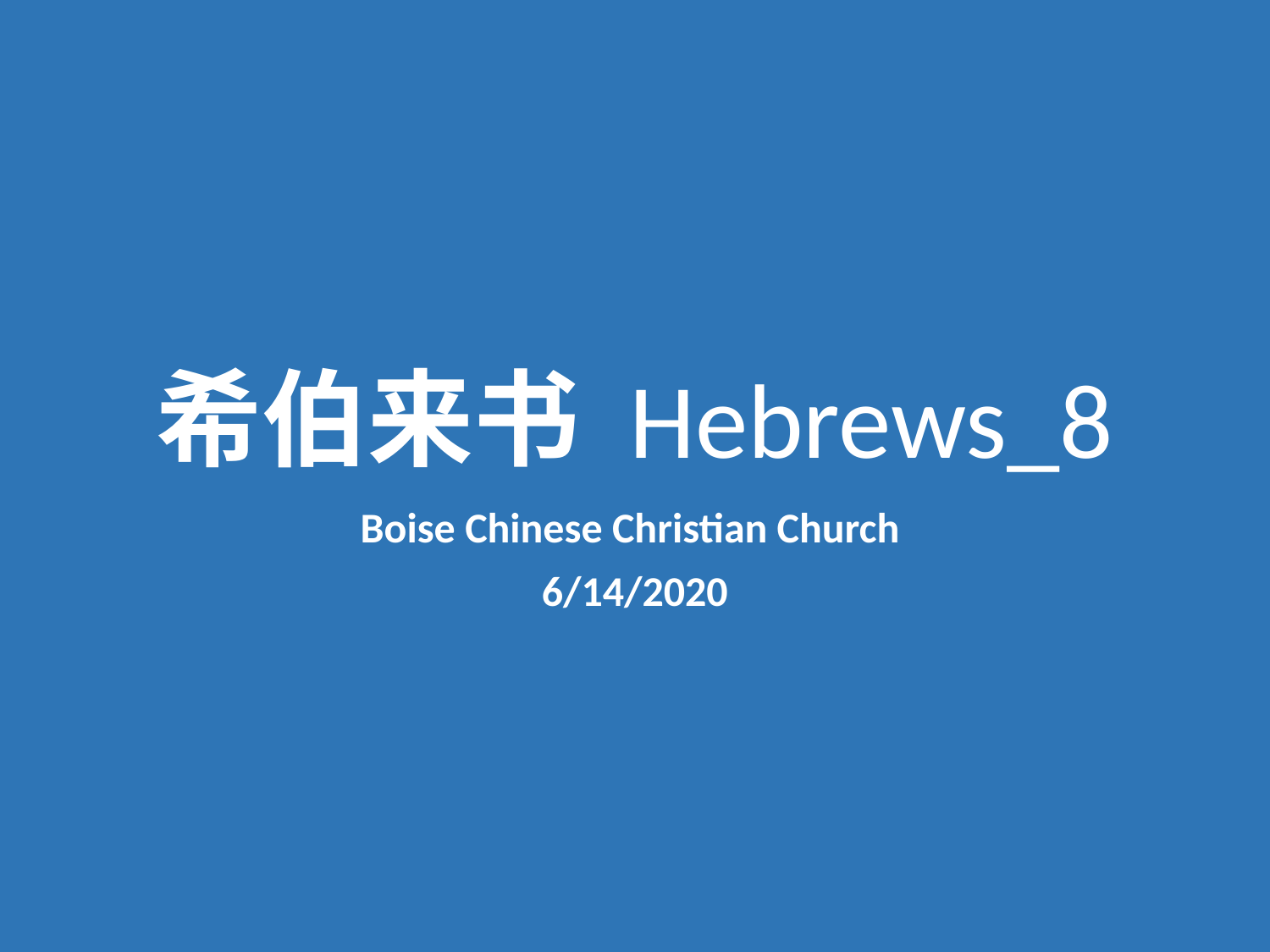

# 希伯来书 Hebrews_8
Boise Chinese Christian Church
6/14/2020